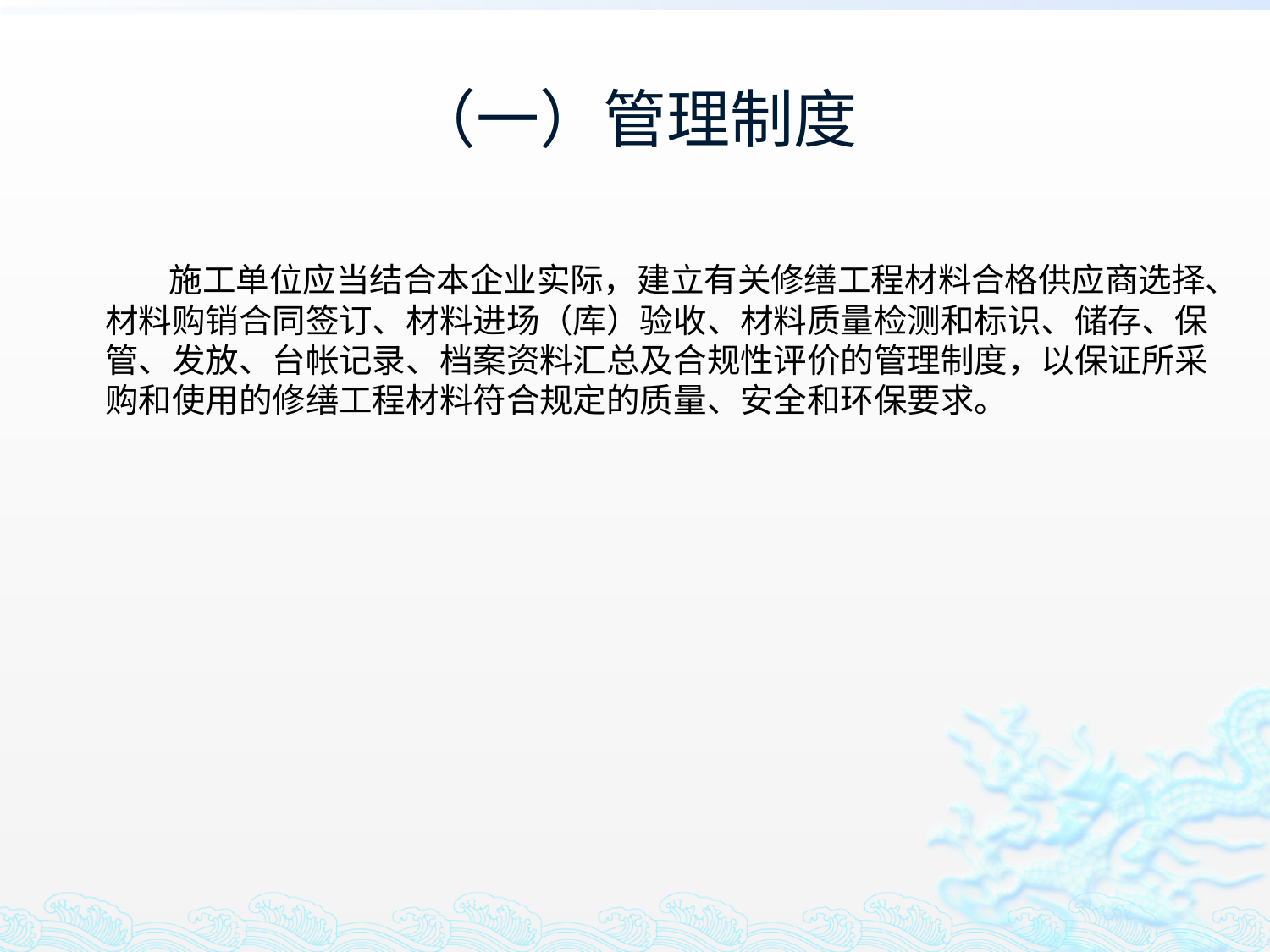

（一）管理制度

              施工单位应当结合本企业实际，建立有关修缮工程材料合格供应商选择、材料购销合同签订、材料进场（库）验收、材料质量检测和标识、储存、保管、发放、台帐记录、档案资料汇总及合规性评价的管理制度，以保证所采购和使用的修缮工程材料符合规定的质量、安全和环保要求。